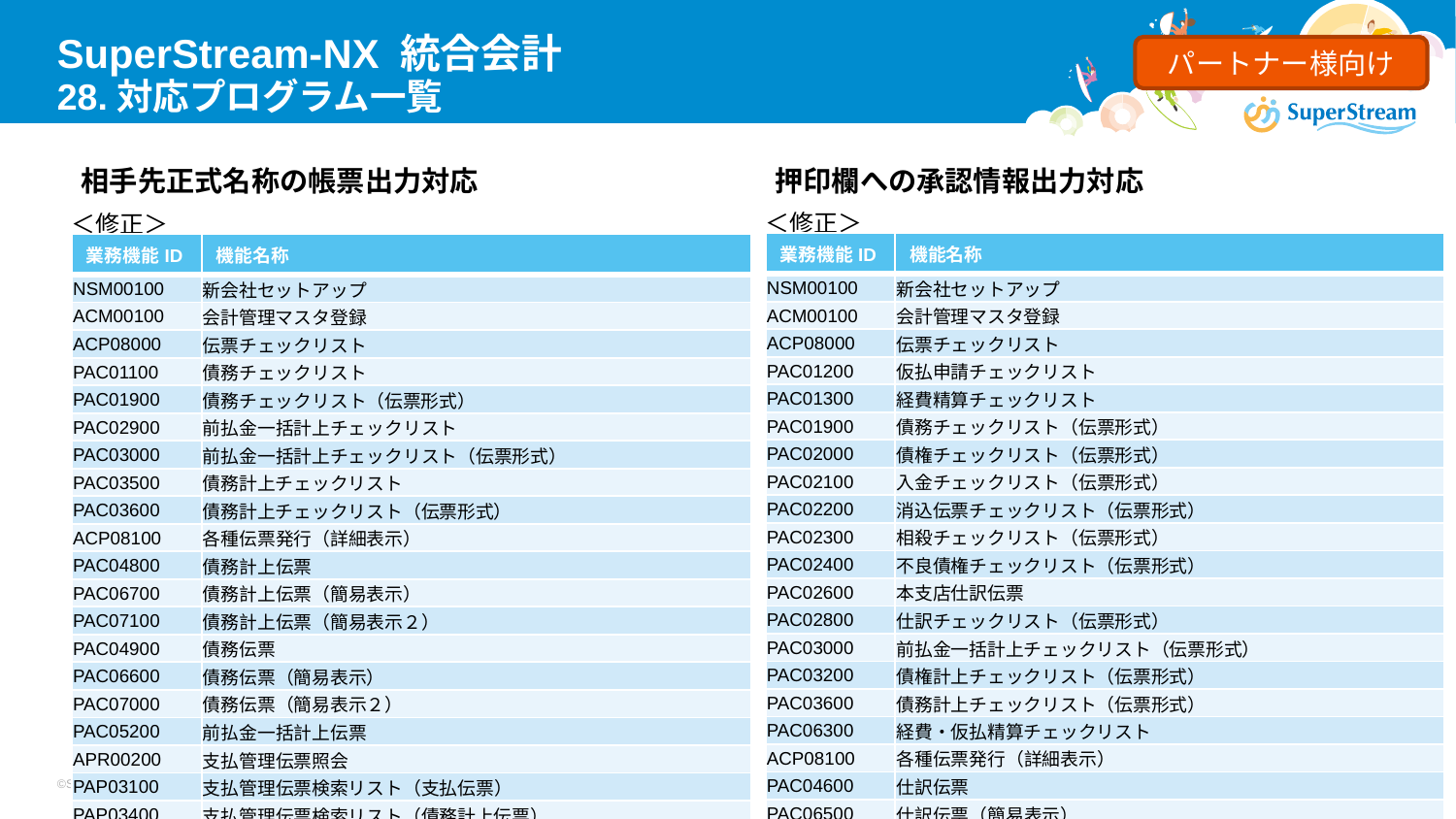

# SuperStream-NX 統合会計 28.対応プログラム一覧
パートナー様向け
相手先正式名称の帳票出力対応
押印欄への承認情報出力対応
＜修正＞
＜修正＞
| 業務機能ID | 機能名称 |
| --- | --- |
| NSM00100 | 新会社セットアップ |
| ACM00100 | 会計管理マスタ登録 |
| ACP08000 | 伝票チェックリスト |
| PAC01200 | 仮払申請チェックリスト |
| PAC01300 | 経費精算チェックリスト |
| PAC01900 | 債務チェックリスト（伝票形式） |
| PAC02000 | 債権チェックリスト（伝票形式） |
| PAC02100 | 入金チェックリスト（伝票形式） |
| PAC02200 | 消込伝票チェックリスト（伝票形式） |
| PAC02300 | 相殺チェックリスト（伝票形式） |
| PAC02400 | 不良債権チェックリスト（伝票形式） |
| PAC02600 | 本支店仕訳伝票 |
| PAC02800 | 仕訳チェックリスト（伝票形式） |
| PAC03000 | 前払金一括計上チェックリスト（伝票形式） |
| PAC03200 | 債権計上チェックリスト（伝票形式） |
| PAC03600 | 債務計上チェックリスト（伝票形式） |
| PAC06300 | 経費・仮払精算チェックリスト |
| ACP08100 | 各種伝票発行（詳細表示） |
| PAC04600 | 仕訳伝票 |
| PAC06500 | 仕訳伝票（簡易表示） |
| 業務機能ID | 機能名称 |
| --- | --- |
| NSM00100 | 新会社セットアップ |
| ACM00100 | 会計管理マスタ登録 |
| ACP08000 | 伝票チェックリスト |
| PAC01100 | 債務チェックリスト |
| PAC01900 | 債務チェックリスト（伝票形式） |
| PAC02900 | 前払金一括計上チェックリスト |
| PAC03000 | 前払金一括計上チェックリスト（伝票形式） |
| PAC03500 | 債務計上チェックリスト |
| PAC03600 | 債務計上チェックリスト（伝票形式） |
| ACP08100 | 各種伝票発行（詳細表示） |
| PAC04800 | 債務計上伝票 |
| PAC06700 | 債務計上伝票（簡易表示） |
| PAC07100 | 債務計上伝票（簡易表示２） |
| PAC04900 | 債務伝票 |
| PAC06600 | 債務伝票（簡易表示） |
| PAC07000 | 債務伝票（簡易表示２） |
| PAC05200 | 前払金一括計上伝票 |
| APR00200 | 支払管理伝票照会 |
| PAP03100 | 支払管理伝票検索リスト（支払伝票） |
| PAP03400 | 支払管理伝票検索リスト（債務計上伝票） |
©SuperStream Inc. All rights reserved.
133